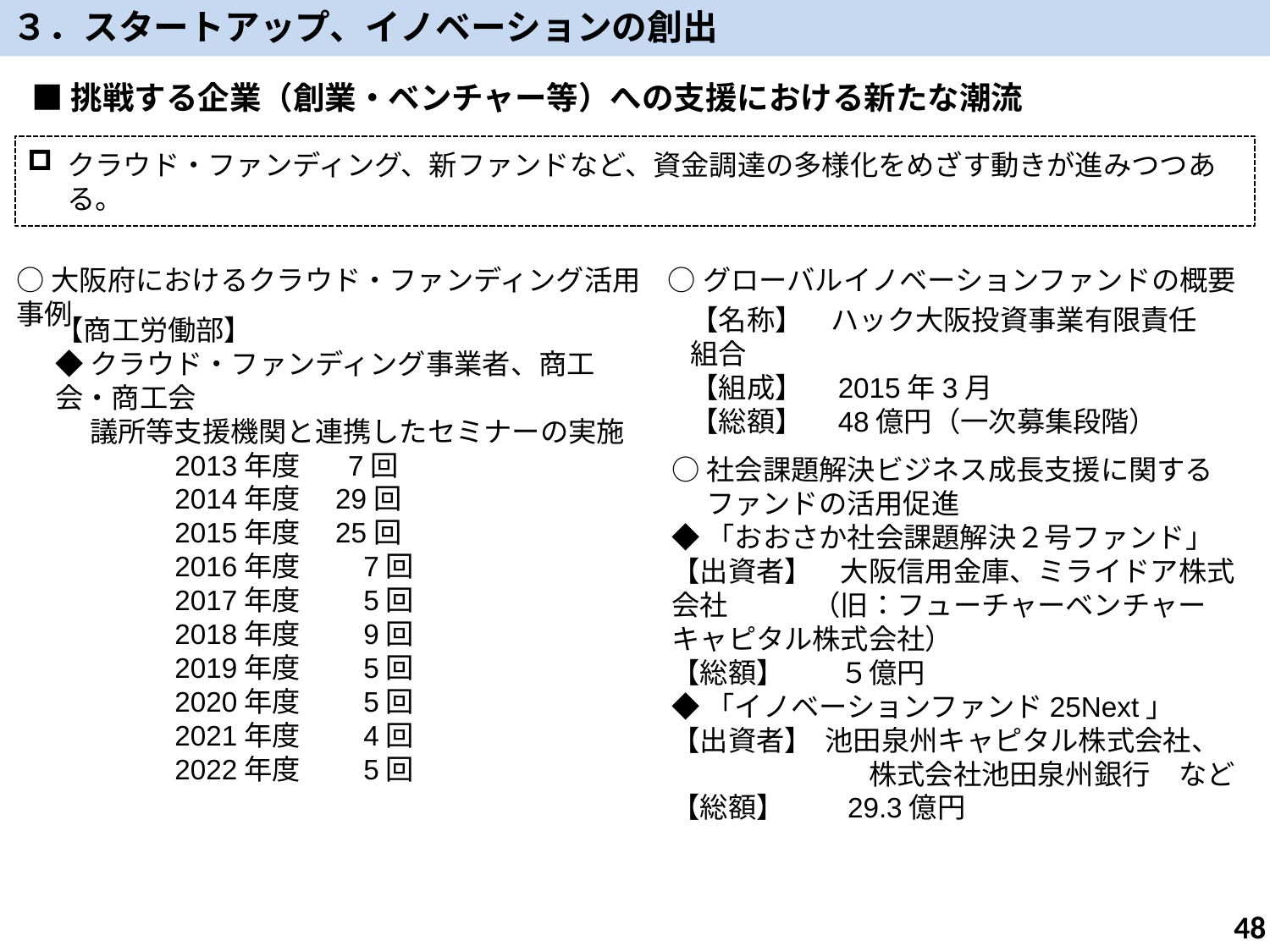

３．スタートアップ、イノベーションの創出
■挑戦する企業（創業・ベンチャー等）への支援における新たな潮流
クラウド・ファンディング、新ファンドなど、資金調達の多様化をめざす動きが進みつつある。
○大阪府におけるクラウド・ファンディング活用事例
○グローバルイノベーションファンドの概要
【名称】　ハック大阪投資事業有限責任組合
【組成】　2015年3月
【総額】　48億円（一次募集段階）
【商工労働部】
◆クラウド・ファンディング事業者、商工会・商工会
　 議所等支援機関と連携したセミナーの実施
　　　　2013年度　  7回
　　　　2014年度　29回
　　　　2015年度　25回
　　　　2016年度　　7回
　　　　2017年度　　5回
　　　　2018年度　　9回
　　　　2019年度　　5回
　　　　2020年度　　5回
　　　　2021年度　　4回
　　　　2022年度　　5回

○社会課題解決ビジネス成長支援に関する
　 ファンドの活用促進
◆「おおさか社会課題解決２号ファンド」
【出資者】　大阪信用金庫、ミライドア株式会社　　　（旧：フューチャーベンチャーキャピタル株式会社）
【総額】　　５億円
◆「イノベーションファンド25Next」
【出資者】  池田泉州キャピタル株式会社、
　　　　　　　株式会社池田泉州銀行　など
【総額】　　29.3億円
48